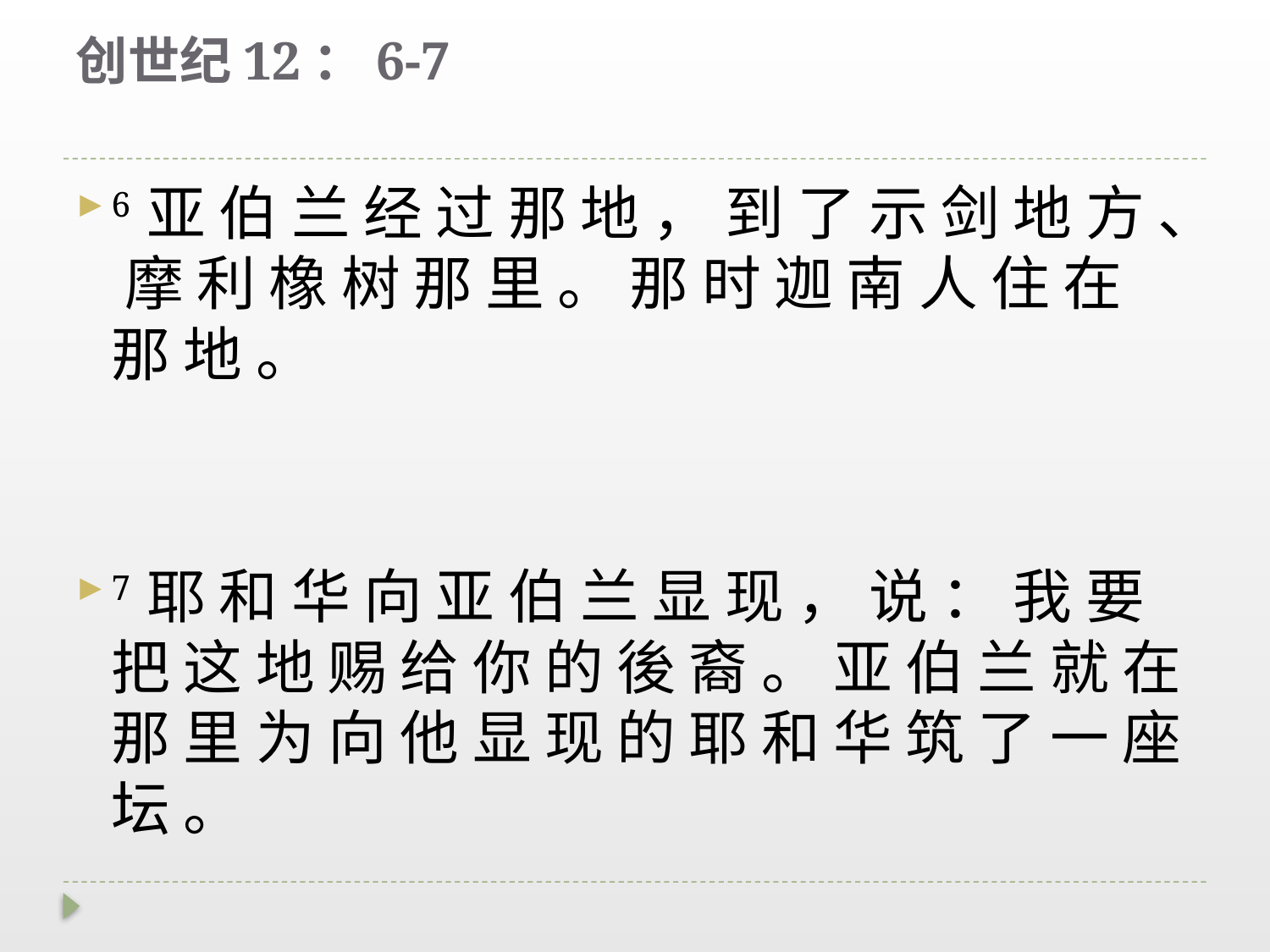

# 创世纪12：6-7
6 亚 伯 兰 经 过 那 地 ， 到 了 示 剑 地 方 、 摩 利 橡 树 那 里 。 那 时 迦 南 人 住 在 那 地 。

7 耶 和 华 向 亚 伯 兰 显 现 ， 说 ： 我 要 把 这 地 赐 给 你 的 後 裔 。 亚 伯 兰 就 在 那 里 为 向 他 显 现 的 耶 和 华 筑 了 一 座 坛 。